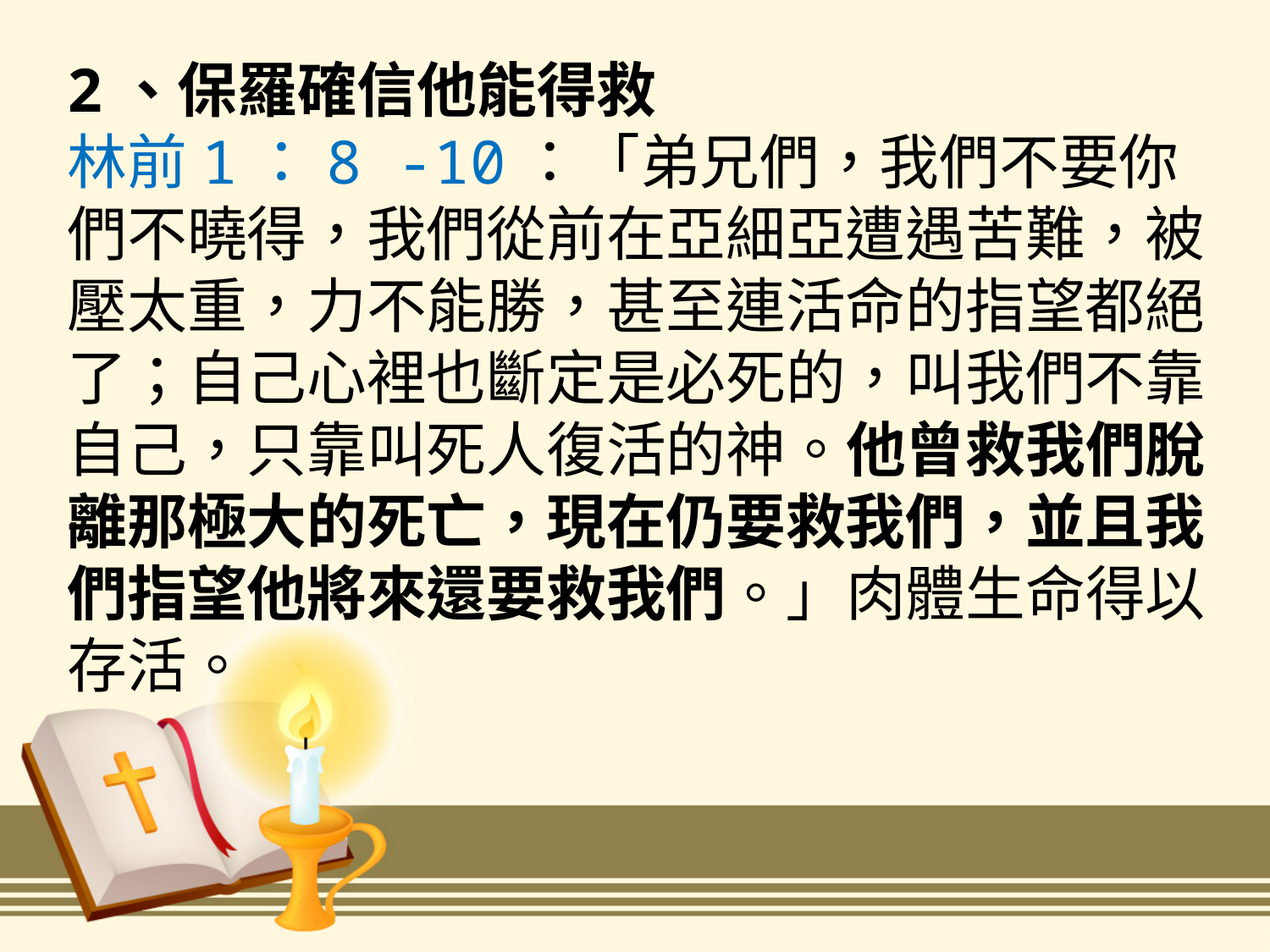

2、保羅確信他能得救
林前1：8 -10：「弟兄們，我們不要你們不曉得，我們從前在亞細亞遭遇苦難，被壓太重，力不能勝，甚至連活命的指望都絕了；自己心裡也斷定是必死的，叫我們不靠自己，只靠叫死人復活的神。他曾救我們脫離那極大的死亡，現在仍要救我們，並且我們指望他將來還要救我們。」肉體生命得以存活。